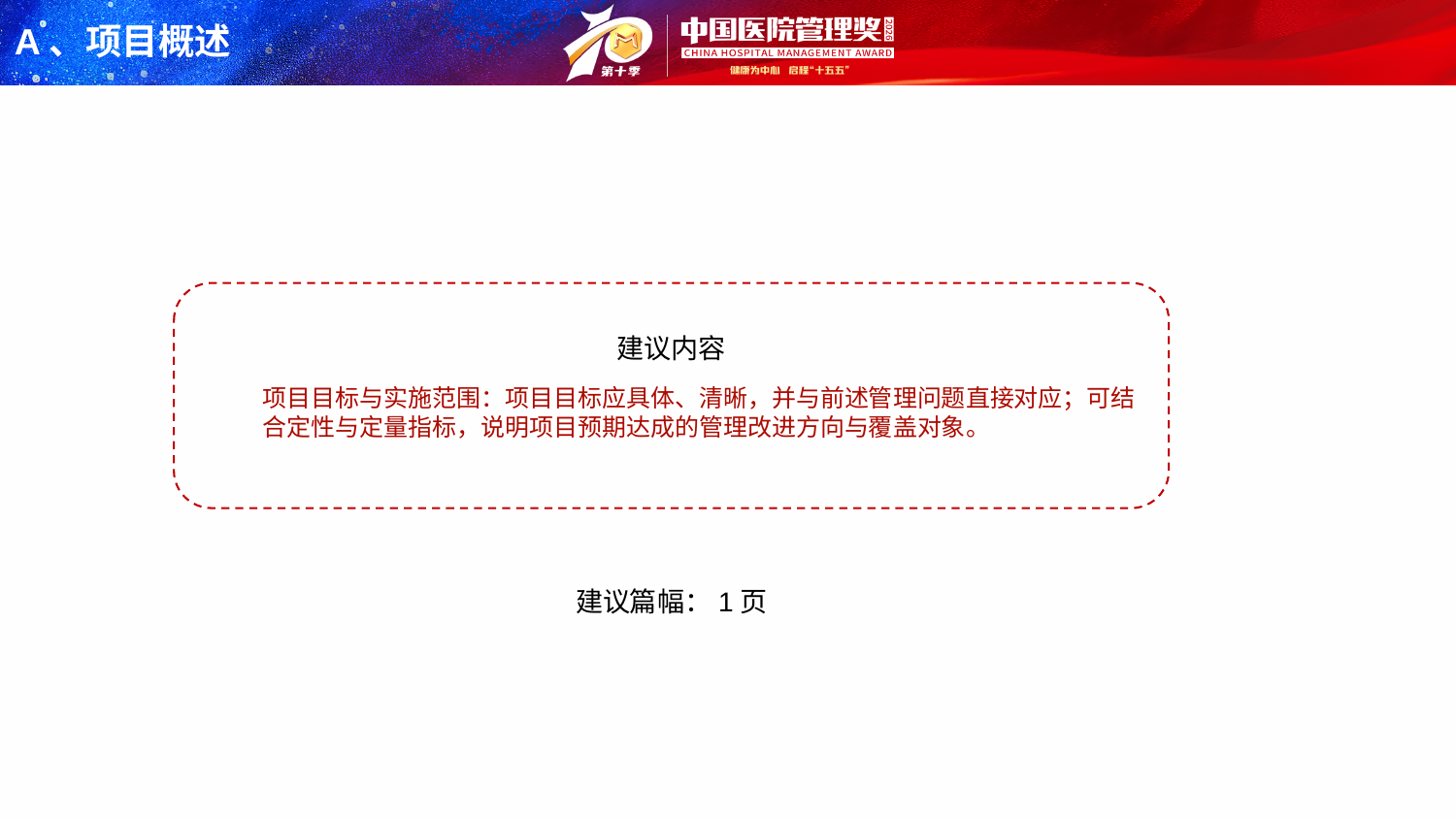

建议内容
项目目标与实施范围：项目目标应具体、清晰，并与前述管理问题直接对应；可结合定性与定量指标，说明项目预期达成的管理改进方向与覆盖对象。
建议篇幅：1页